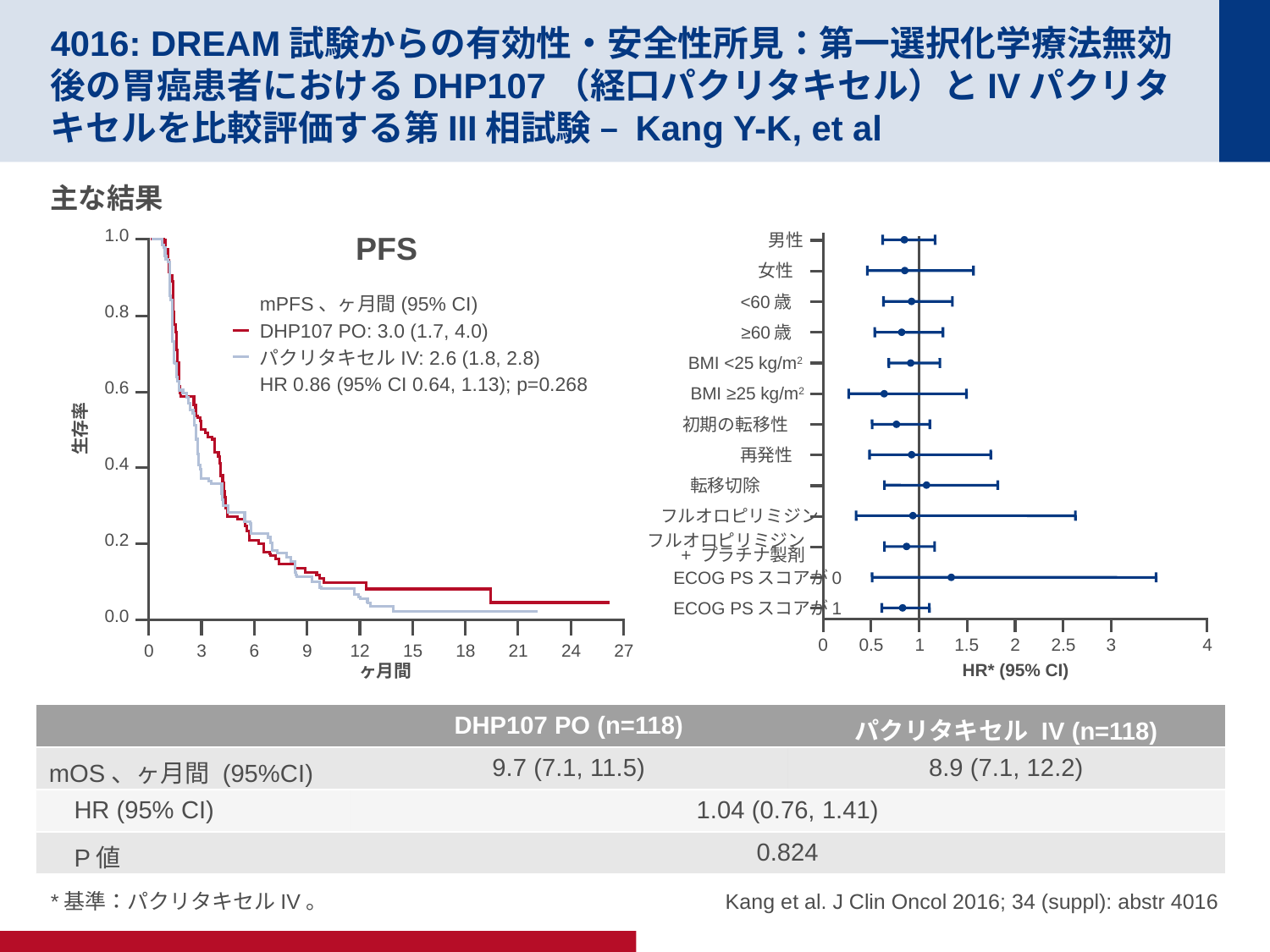

# 4016: DREAM試験からの有効性・安全性所見：第一選択化学療法無効後の胃癌患者におけるDHP107（経口パクリタキセル）とIVパクリタキセルを比較評価する第III相試験 – Kang Y-K, et al
主な結果

1.0

mPFS、ヶ月間(95% CI)
DHP107 PO: 3.0 (1.7, 4.0)
パクリタキセルIV: 2.6 (1.8, 2.8)
HR 0.86 (95% CI 0.64, 1.13); p=0.268
0.8
0.6
生存率
0.4
0.2
0.0
0
3
6
9
12
15
18
21
24
27
ヶ月間
PFS
男性

女性

<60歳

≥60歳

BMI <25 kg/m2

BMI ≥25 kg/m2

初期の転移性

再発性

転移切除

フルオロピリミジン

フルオロピリミジン
+ プラチナ製剤

ECOG PSスコアが0

ECOG PSスコアが1

0
0.5
1
1.5
2
2.5
3
4
HR* (95% CI)
|  | DHP107 PO (n=118) | パクリタキセル IV (n=118) |
| --- | --- | --- |
| mOS、ヶ月間 (95%CI) | 9.7 (7.1, 11.5) | 8.9 (7.1, 12.2) |
| HR (95% CI) | 1.04 (0.76, 1.41) |  |
| P値 | 0.824 |  |
Kang et al. J Clin Oncol 2016; 34 (suppl): abstr 4016
*基準：パクリタキセルIV。